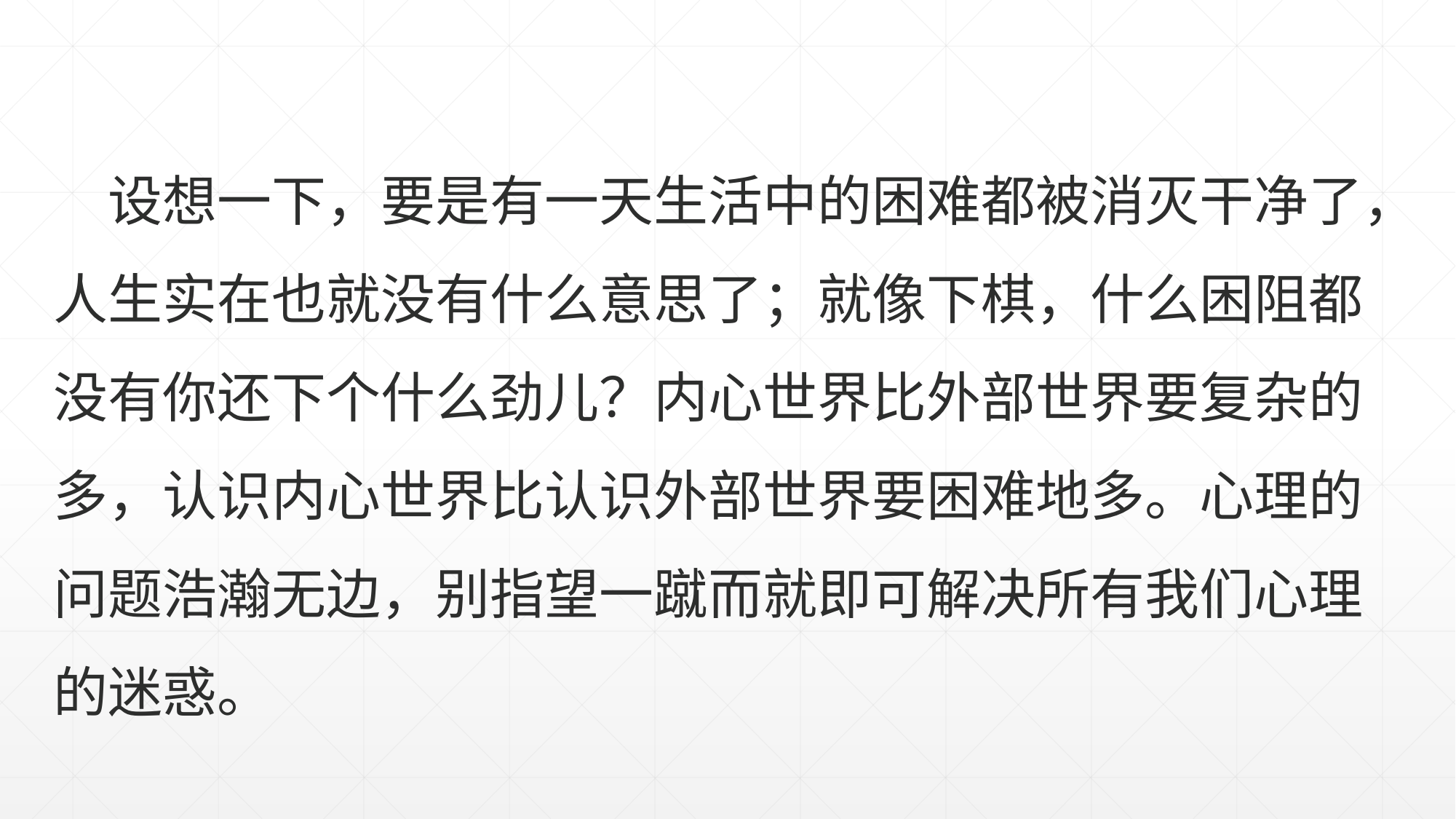

设想一下，要是有一天生活中的困难都被消灭干净了，人生实在也就没有什么意思了；就像下棋，什么困阻都没有你还下个什么劲儿？内心世界比外部世界要复杂的多，认识内心世界比认识外部世界要困难地多。心理的问题浩瀚无边，别指望一蹴而就即可解决所有我们心理的迷惑。